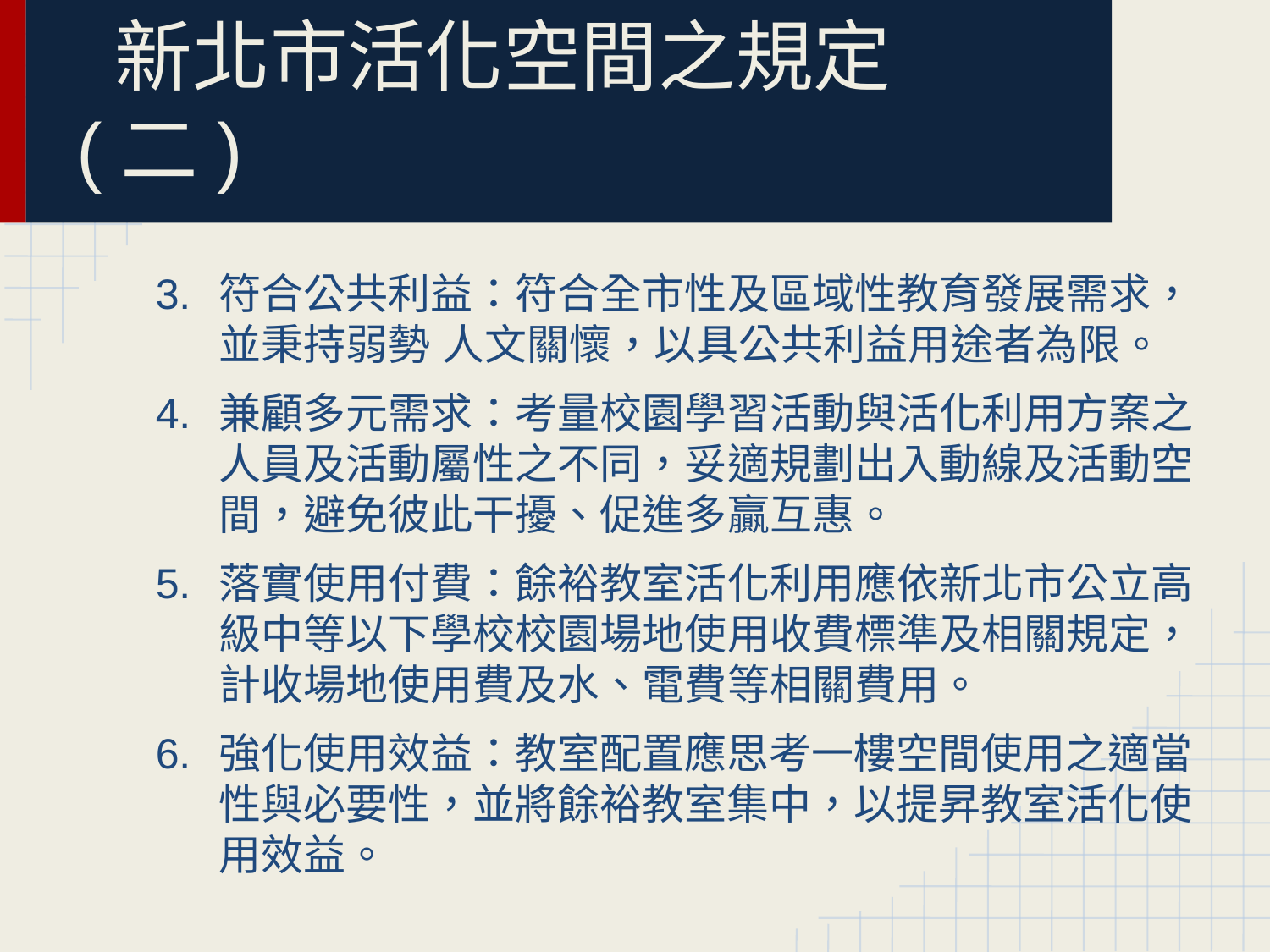

# 新北市活化空間之規定(二)

符合公共利益：符合全市性及區域性教育發展需求，並秉持弱勢 人文關懷，以具公共利益用途者為限。
兼顧多元需求：考量校園學習活動與活化利用方案之人員及活動屬性之不同，妥適規劃出入動線及活動空間，避免彼此干擾、促進多贏互惠。
落實使用付費：餘裕教室活化利用應依新北市公立高級中等以下學校校園場地使用收費標準及相關規定，計收場地使用費及水、電費等相關費用。
強化使用效益：教室配置應思考一樓空間使用之適當性與必要性，並將餘裕教室集中，以提昇教室活化使用效益。